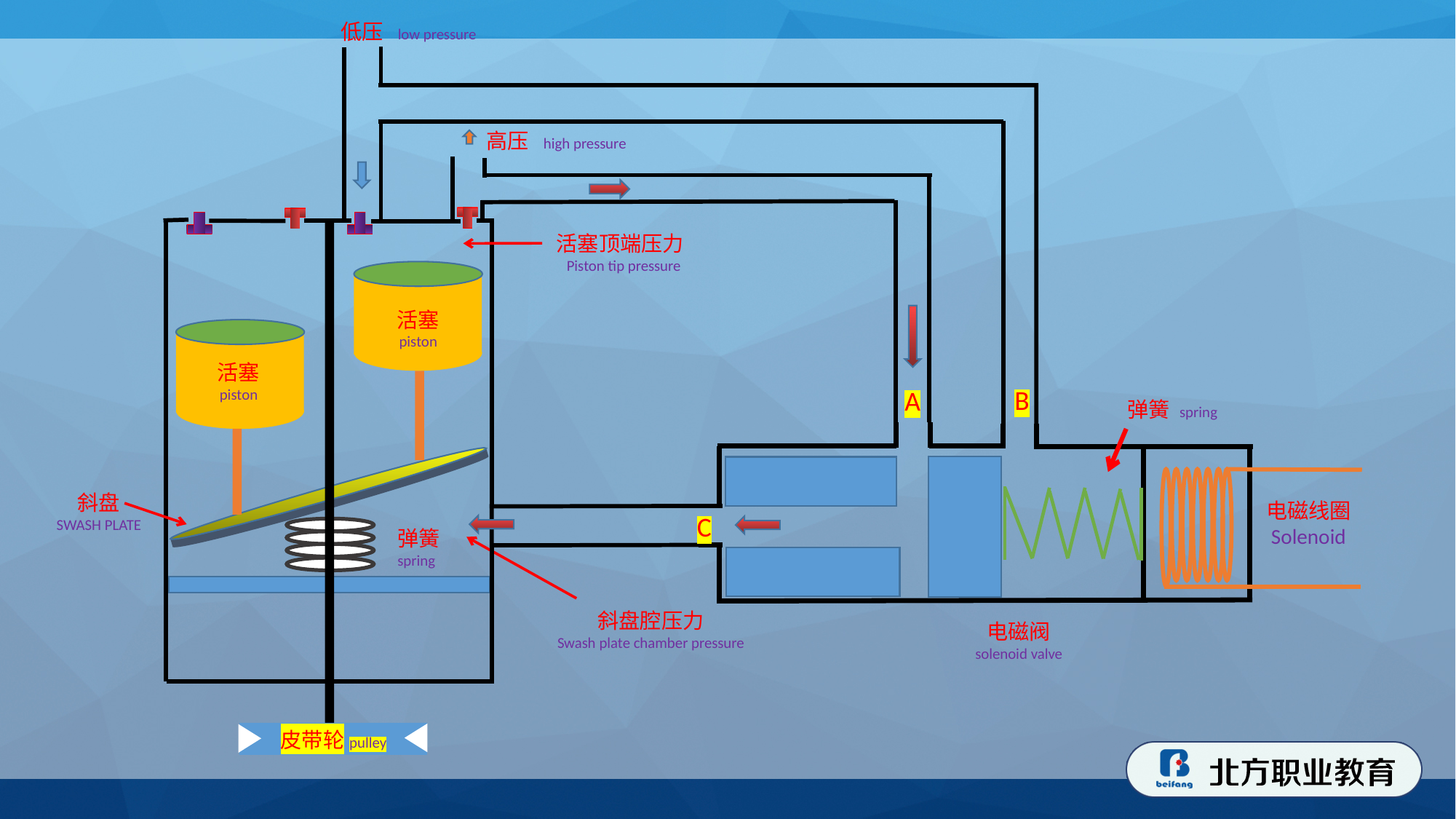

低压  low pressure
高压  high pressure

活塞顶端压力
  Piston tip pressure

活塞
piston

活塞
piston

B
A
弹簧 spring

斜盘
SWASH PLATE

电磁线圈
Solenoid
C

弹簧
spring

斜盘腔压力
Swash plate chamber pressure
电磁阀
solenoid valve
皮带轮pulley